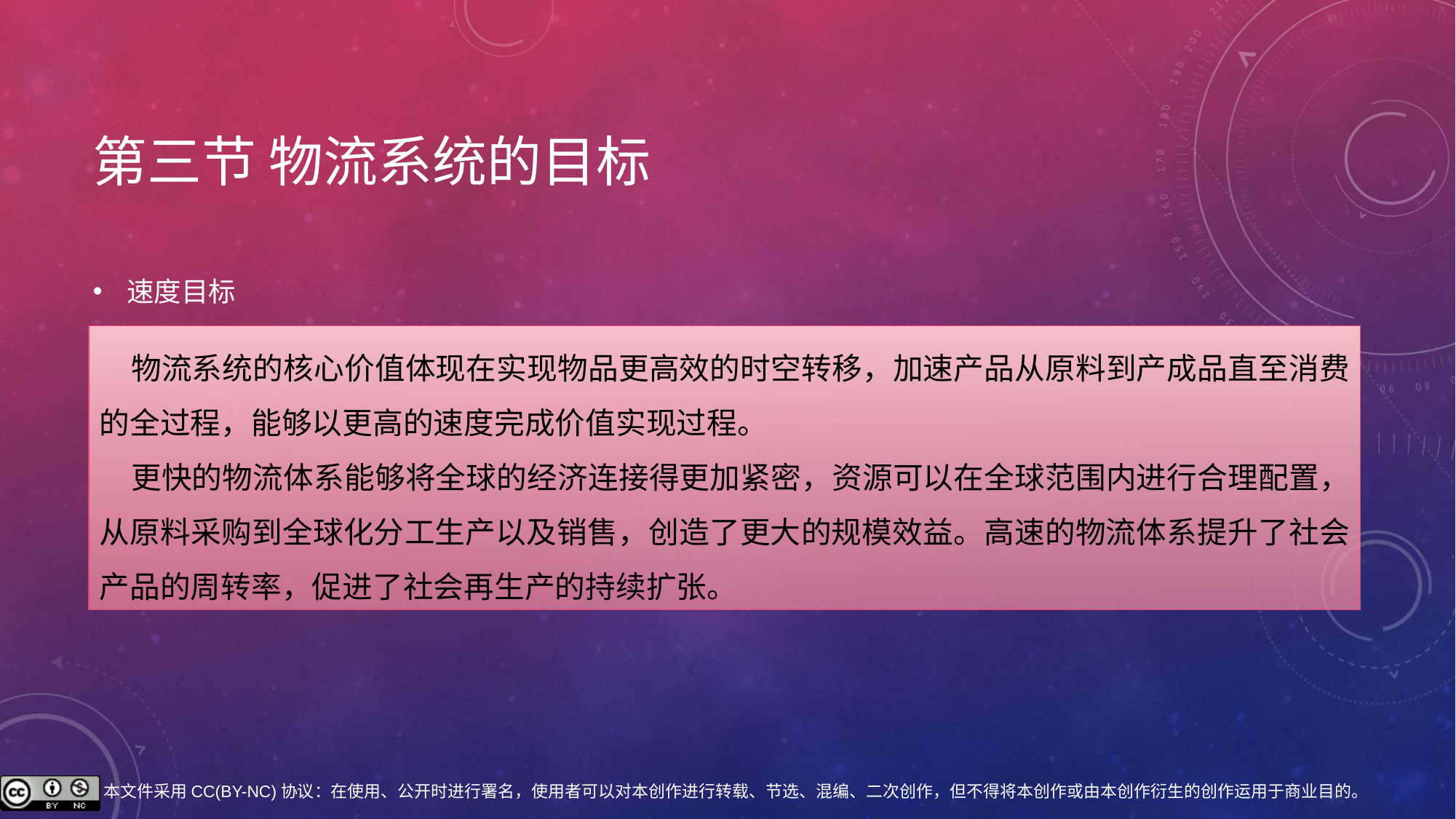

# 第三节 物流系统的目标
速度目标
物流系统的核心价值体现在实现物品更高效的时空转移，加速产品从原料到产成品直至消费的全过程，能够以更高的速度完成价值实现过程。
更快的物流体系能够将全球的经济连接得更加紧密，资源可以在全球范围内进行合理配置，从原料采购到全球化分工生产以及销售，创造了更大的规模效益。高速的物流体系提升了社会产品的周转率，促进了社会再生产的持续扩张。